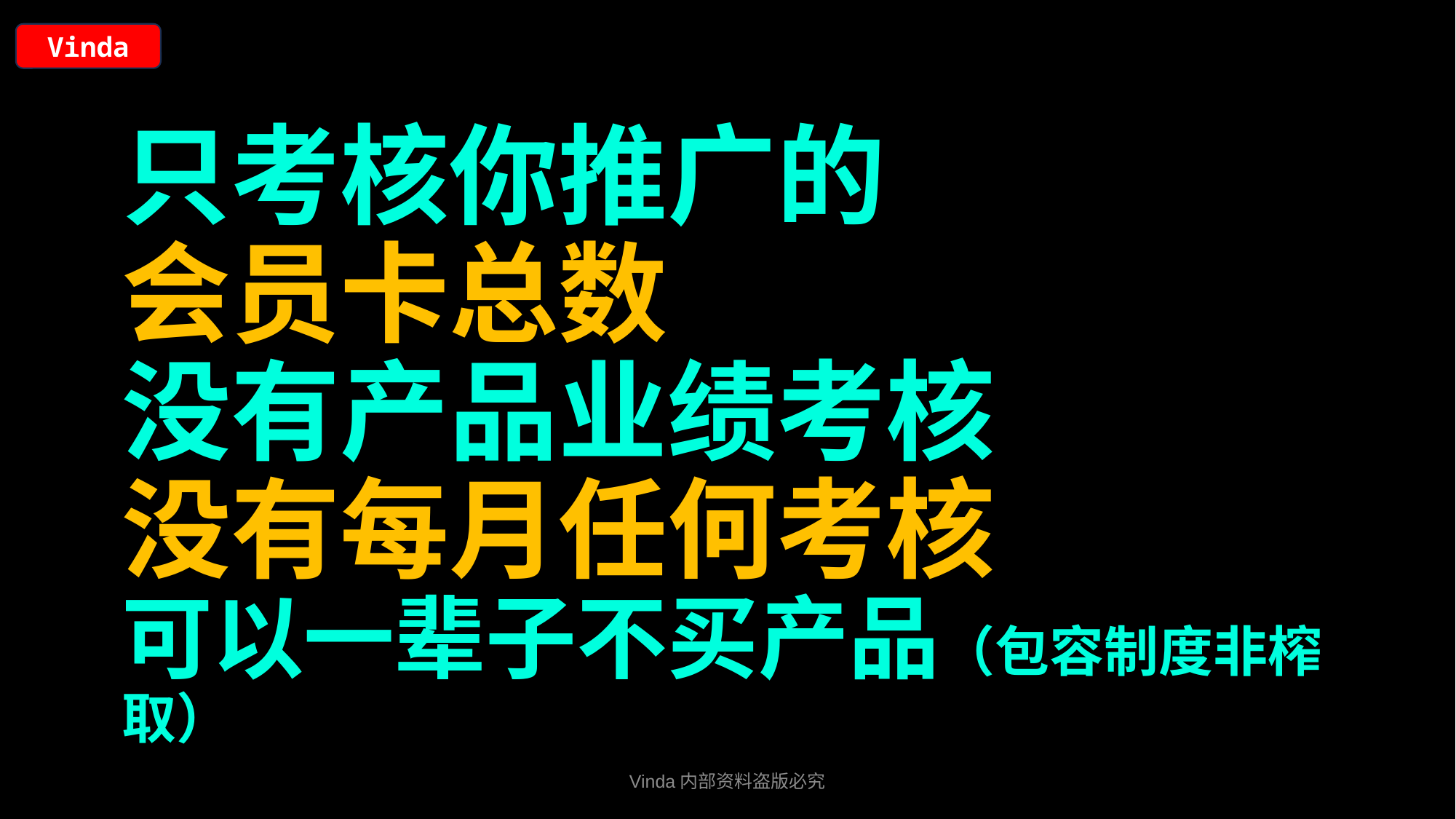

Vinda
# 只考核你推广的 会员卡总数 没有产品业绩考核 没有每月任何考核 可以一辈子不买产品（包容制度非榨取）
Vinda内部资料盗版必究